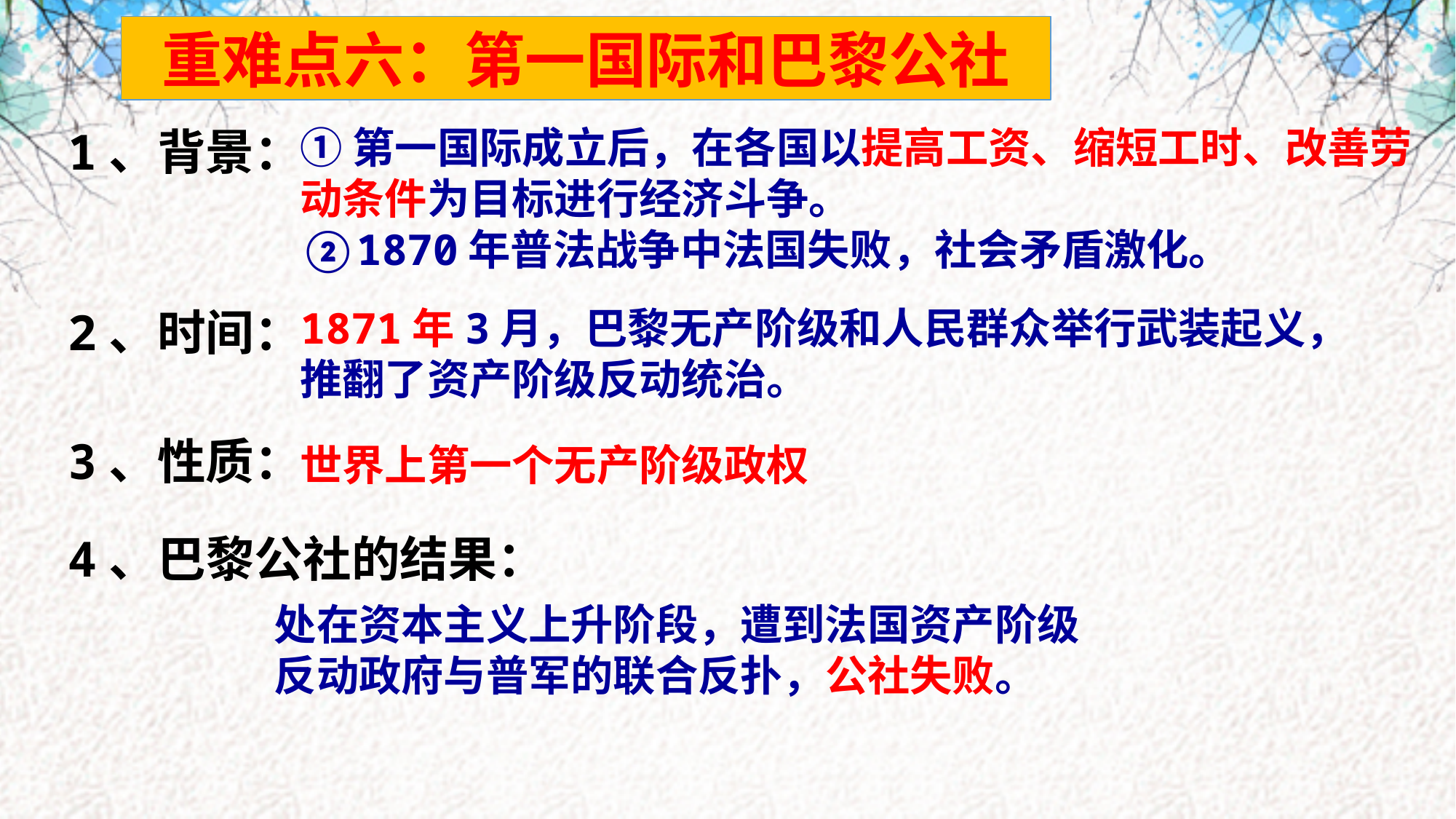

重难点六：第一国际和巴黎公社
1、背景：
①第一国际成立后，在各国以提高工资、缩短工时、改善劳动条件为目标进行经济斗争。
②1870年普法战争中法国失败，社会矛盾激化。
2、时间：
1871年3月，巴黎无产阶级和人民群众举行武装起义，推翻了资产阶级反动统治。
3、性质：
世界上第一个无产阶级政权
4、巴黎公社的结果：
处在资本主义上升阶段，遭到法国资产阶级反动政府与普军的联合反扑，公社失败。